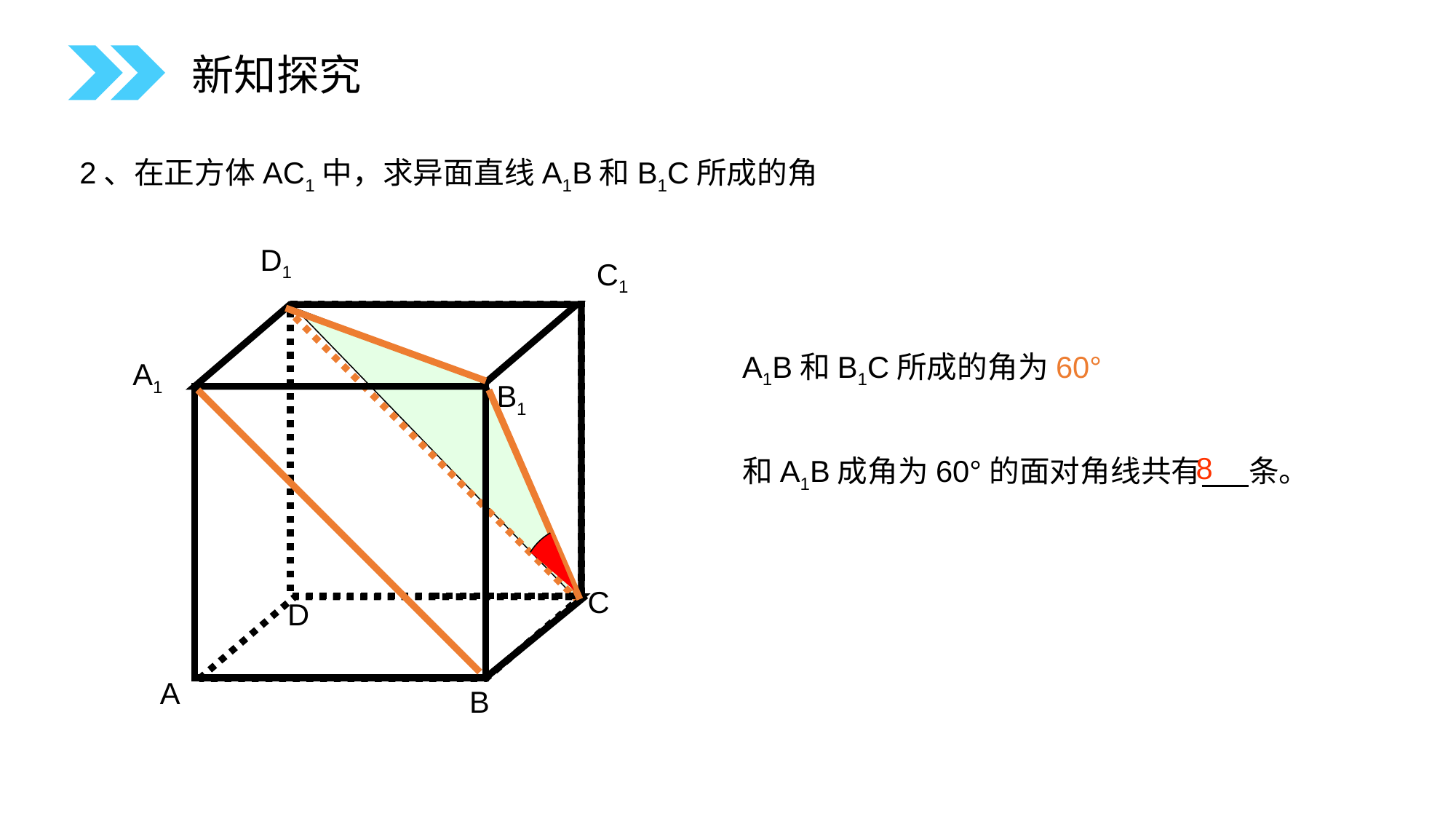

新知探究
2、在正方体AC1中，求异面直线A1B和B1C所成的角
D1
C1

A1
B1
C
D
A
B

A1B和B1C所成的角为60°

8
和A1B成角为60°的面对角线共有       条。